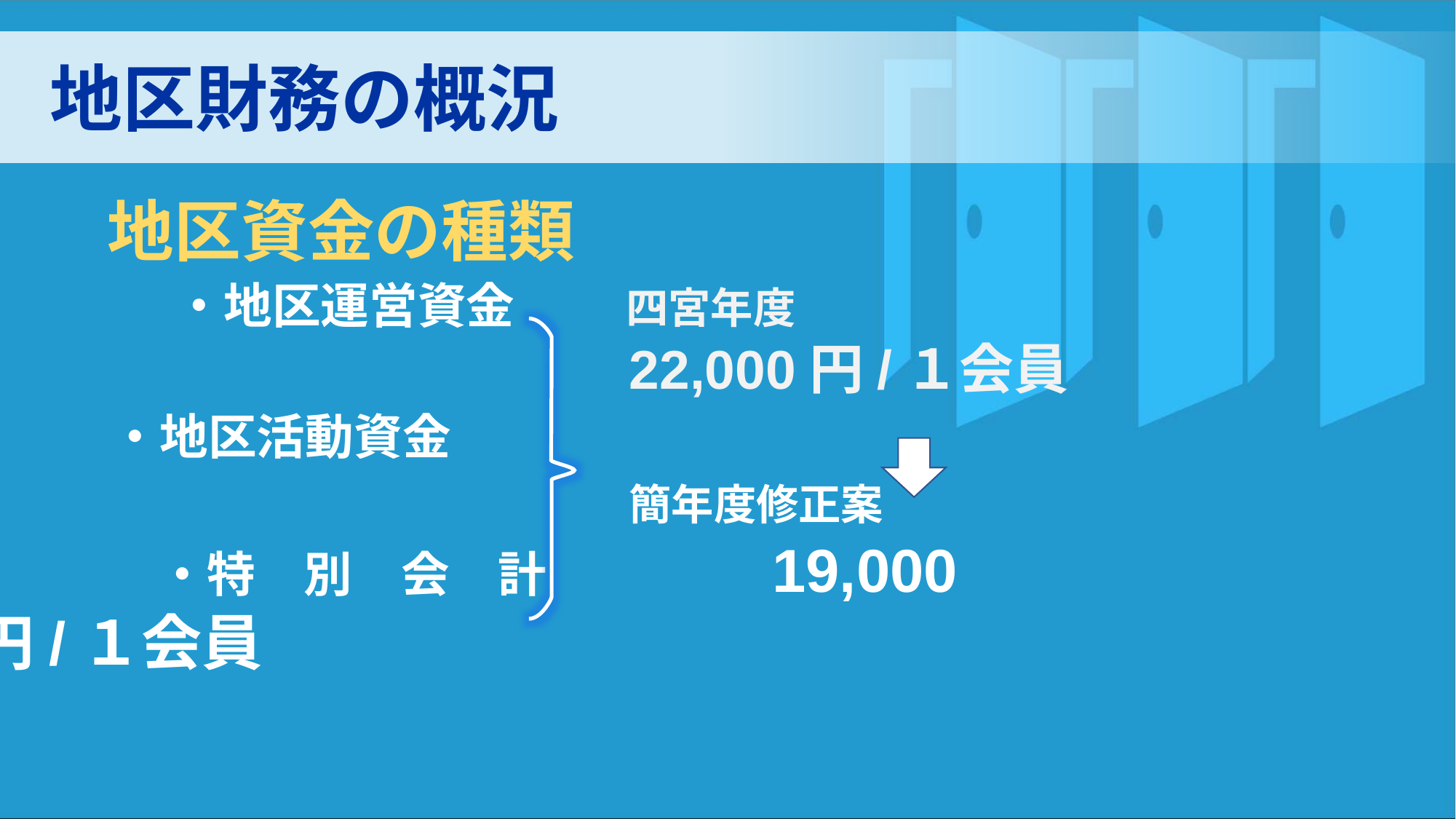

地区財務の概況
　　地区資金の種類
　　　   ・地区運営資金          四宮年度
						22,000円/１会員
          ・地区活動資金
						簡年度修正案
   　　  ・特　別　会　計　　　　19,000円/１会員

RIの柔軟性・多様性

自らの地区・クラブ・委員会の
立ち位置を知る